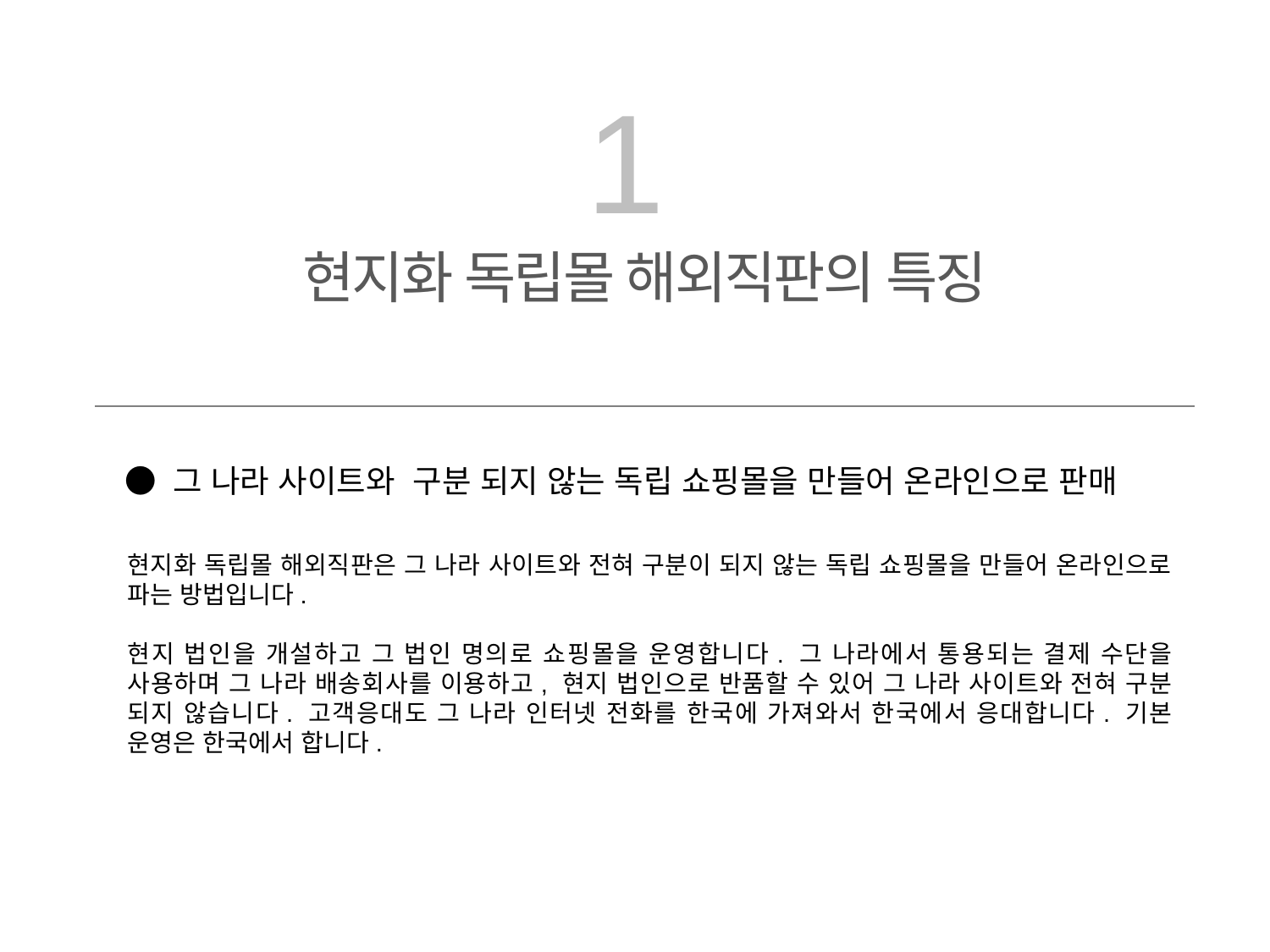

1
현지화 독립몰 해외직판의 특징
● 그 나라 사이트와  구분 되지 않는 독립 쇼핑몰을 만들어 온라인으로 판매
현지화 독립몰 해외직판은 그 나라 사이트와 전혀 구분이 되지 않는 독립 쇼핑몰을 만들어 온라인으로 파는 방법입니다.

현지 법인을 개설하고 그 법인 명의로 쇼핑몰을 운영합니다. 그 나라에서 통용되는 결제 수단을 사용하며 그 나라 배송회사를 이용하고, 현지 법인으로 반품할 수 있어 그 나라 사이트와 전혀 구분 되지 않습니다. 고객응대도 그 나라 인터넷 전화를 한국에 가져와서 한국에서 응대합니다. 기본 운영은 한국에서 합니다.